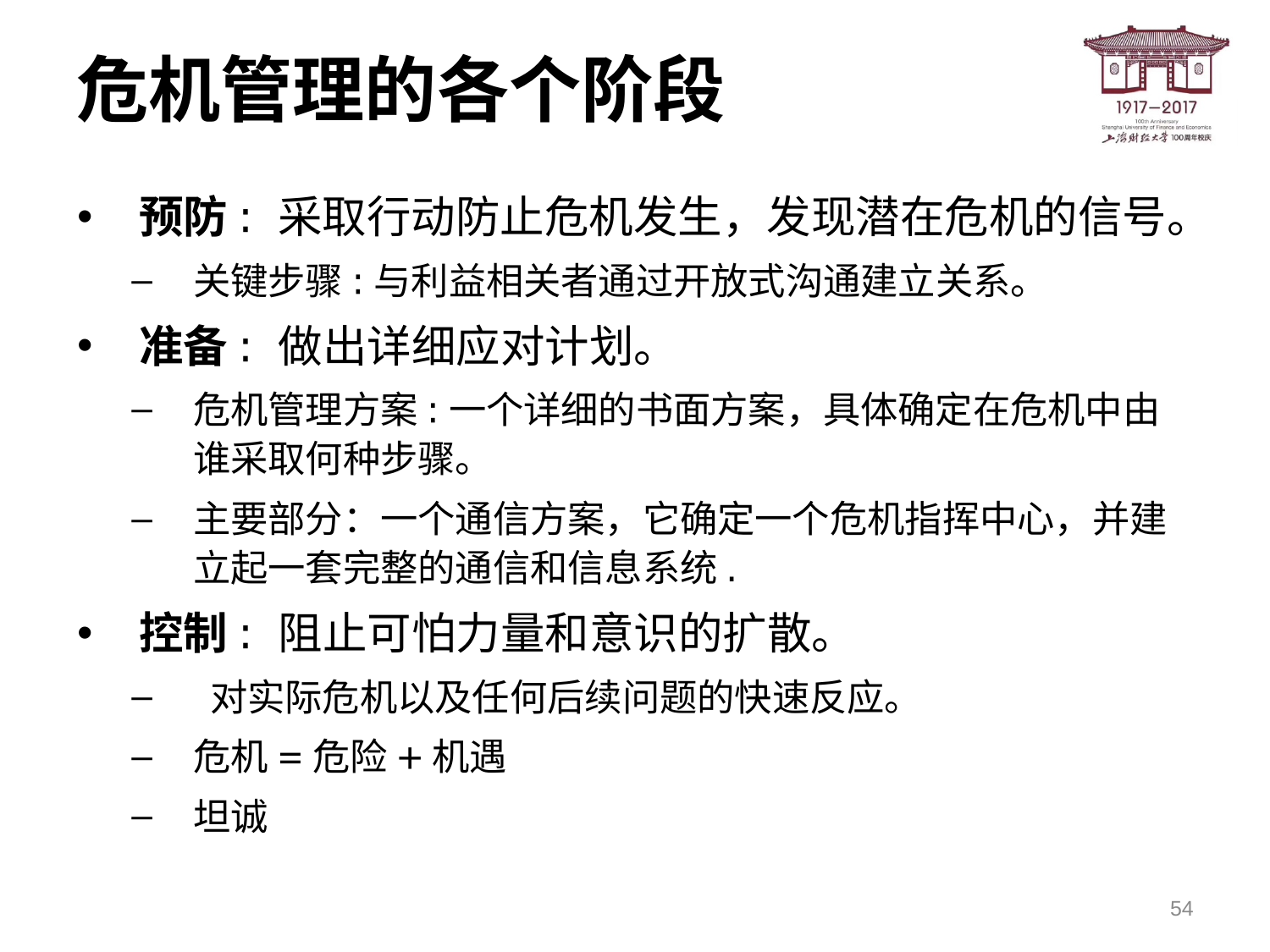

# 危机管理的各个阶段
预防: 采取行动防止危机发生，发现潜在危机的信号。
关键步骤:与利益相关者通过开放式沟通建立关系。
准备: 做出详细应对计划。
危机管理方案:一个详细的书面方案，具体确定在危机中由谁采取何种步骤。
主要部分：一个通信方案，它确定一个危机指挥中心，并建立起一套完整的通信和信息系统.
控制: 阻止可怕力量和意识的扩散。
 对实际危机以及任何后续问题的快速反应。
危机=危险+机遇
坦诚
54